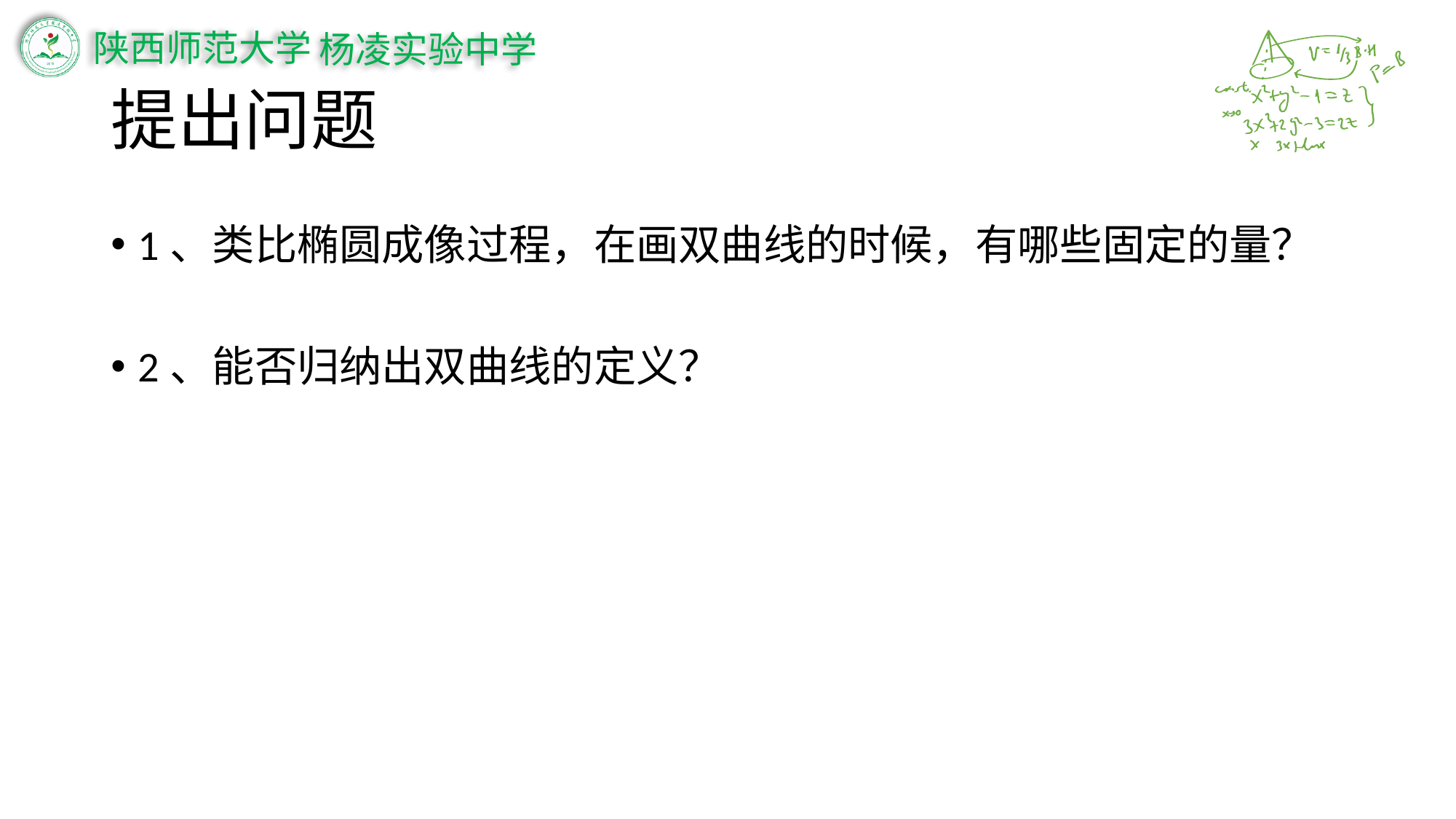

# 提出问题
1、类比椭圆成像过程，在画双曲线的时候，有哪些固定的量？

2、能否归纳出双曲线的定义？